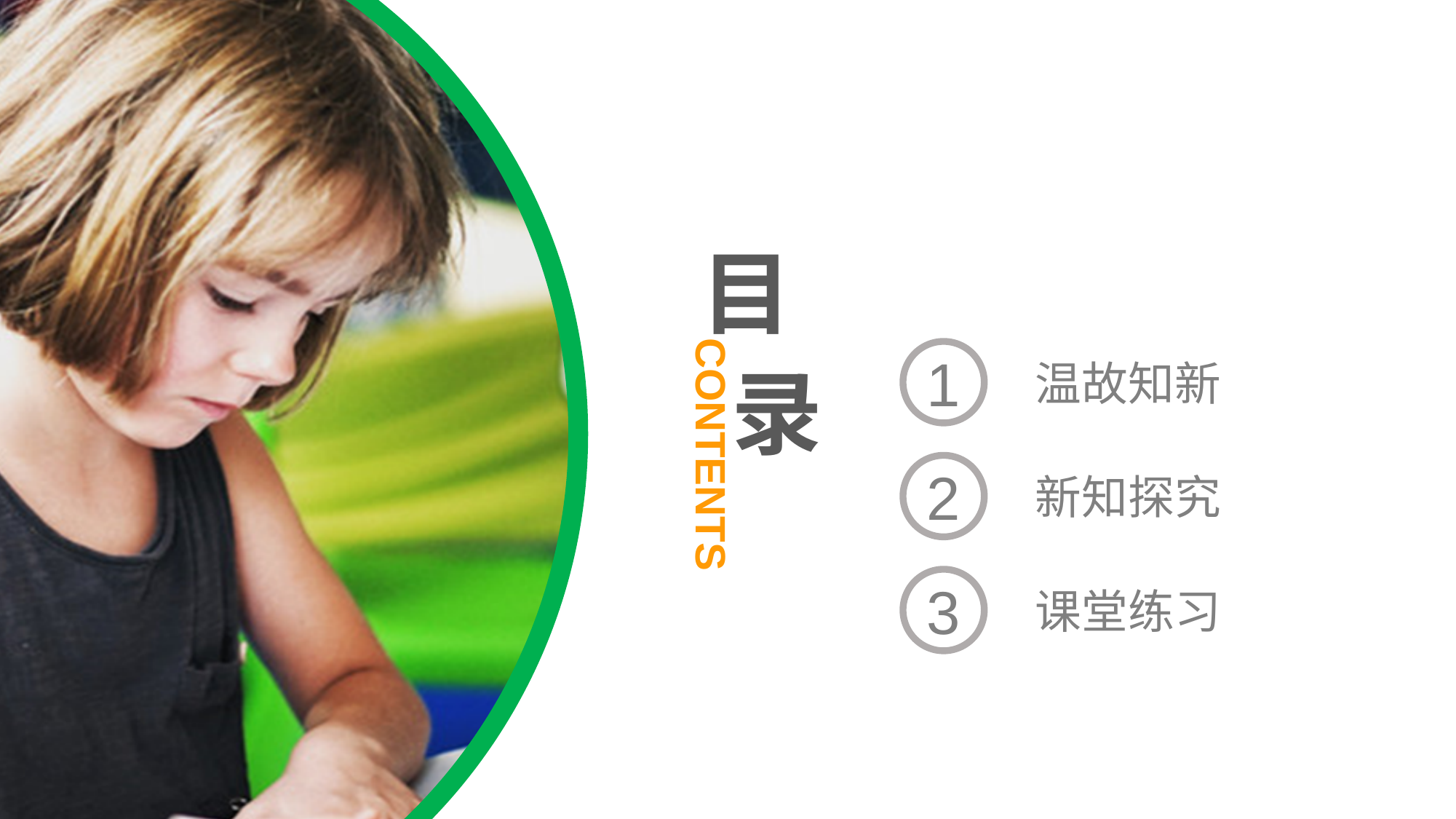

目
录
CONTENTS
1
温故知新
2
新知探究
3
课堂练习